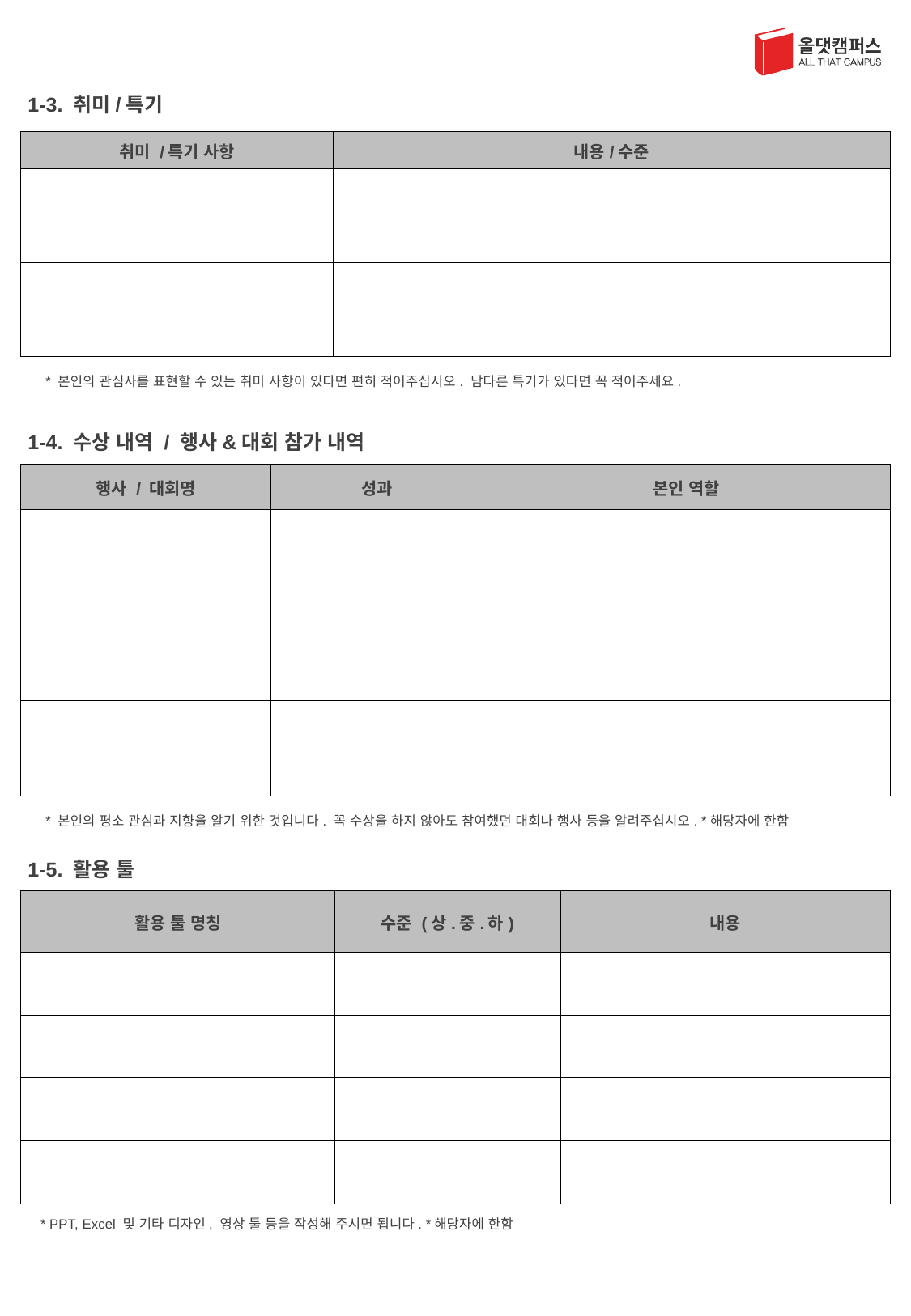

1-3. 취미/특기
| 취미 /특기 사항 | 내용/수준 |
| --- | --- |
|  |  |
|  |  |
* 본인의 관심사를 표현할 수 있는 취미 사항이 있다면 편히 적어주십시오. 남다른 특기가 있다면 꼭 적어주세요.
1-4. 수상 내역 / 행사&대회 참가 내역
| 행사 / 대회명 | 성과 | 본인 역할 |
| --- | --- | --- |
|  |  |  |
|  |  |  |
|  |  |  |
* 본인의 평소 관심과 지향을 알기 위한 것입니다. 꼭 수상을 하지 않아도 참여했던 대회나 행사 등을 알려주십시오. *해당자에 한함
1-5. 활용 툴
| 활용 툴 명칭 | 수준 (상.중.하) | 내용 |
| --- | --- | --- |
|  |  |  |
|  |  |  |
|  |  |  |
|  |  |  |
* PPT, Excel 및 기타 디자인, 영상 툴 등을 작성해 주시면 됩니다. *해당자에 한함